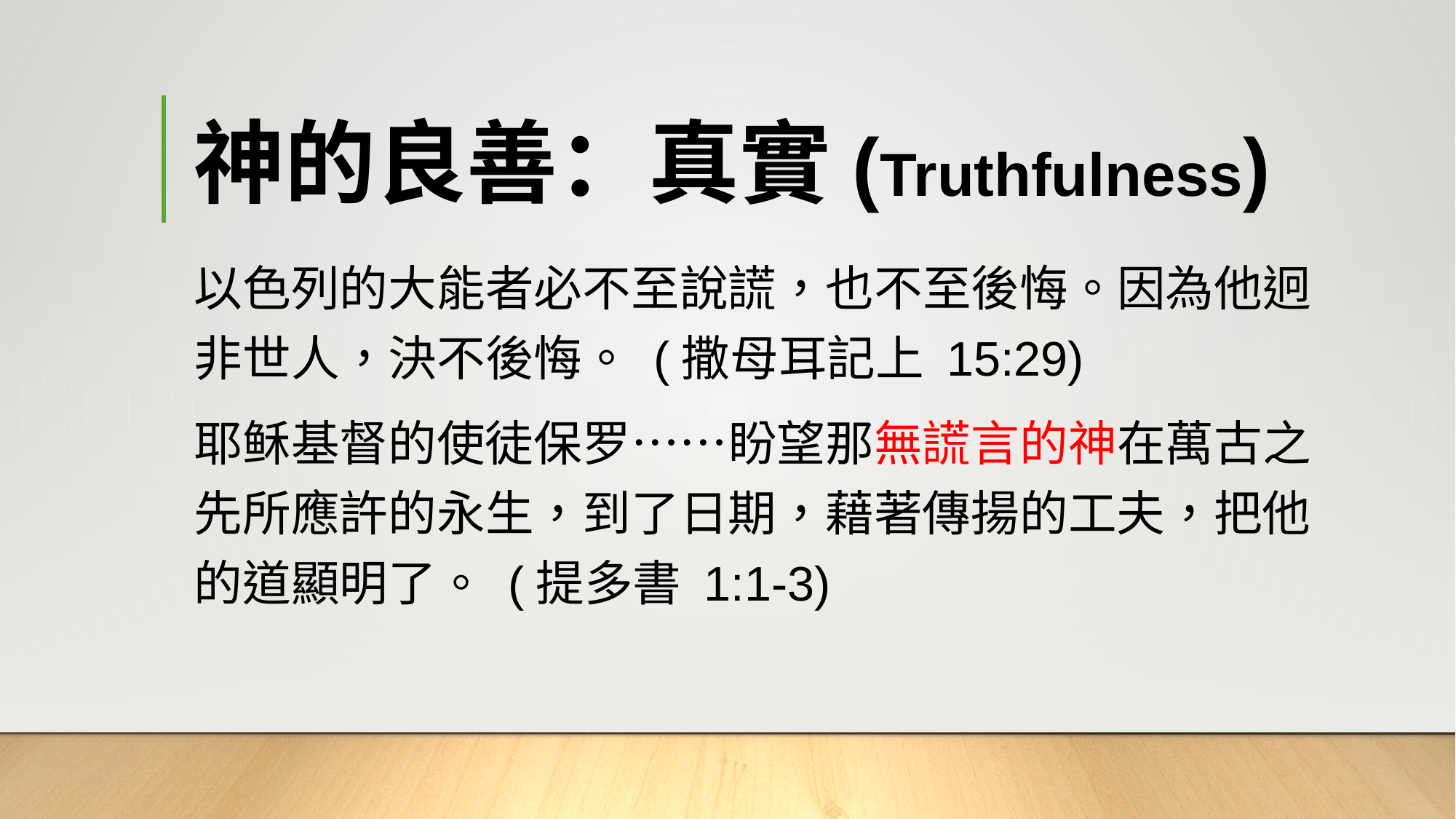

# 神的良善：真實(Truthfulness)
以色列的大能者必不至說謊，也不至後悔。因為他迥非世人，決不後悔。 (撒母耳記上 15:29)
耶稣基督的使徒保罗……盼望那無謊言的神在萬古之先所應許的永生，到了日期，藉著傳揚的工夫，把他的道顯明了。 (提多書 1:1-3)